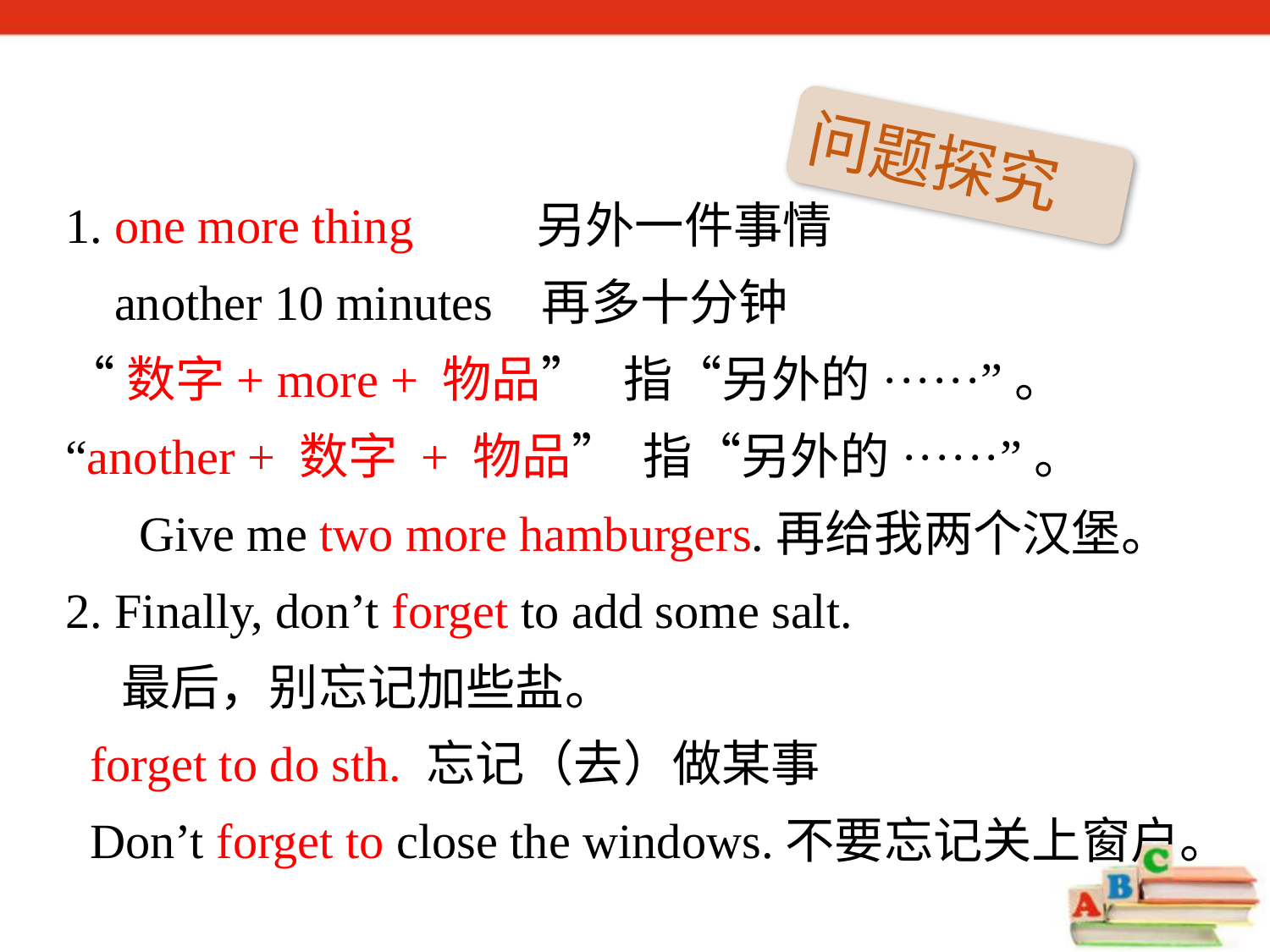

问题探究
1. one more thing         另外一件事情
    another 10 minutes   再多十分钟
“数字+ more + 物品”   指“另外的······”。
“another + 数字 + 物品”  指“另外的······”。
      Give me two more hamburgers.再给我两个汉堡。
2. Finally, don’t forget to add some salt.
    最后，别忘记加些盐。
  forget to do sth. 忘记（去）做某事
  Don’t forget to close the windows.不要忘记关上窗户。